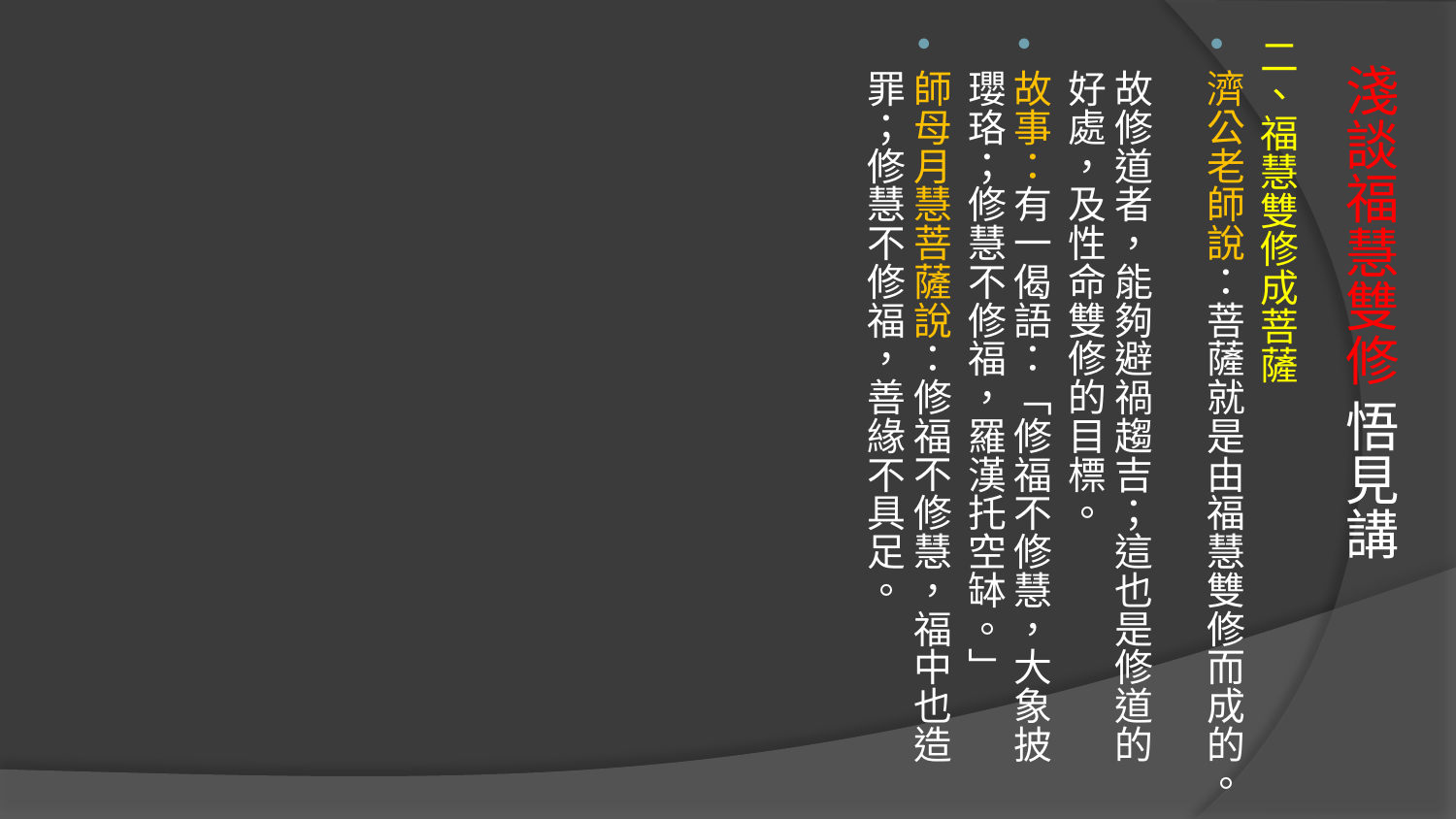

二、福慧雙修成菩薩
濟公老師說：菩薩就是由福慧雙修而成的。
故修道者，能夠避禍趨吉；這也是修道的好處，及性命雙修的目標。
故事：有一偈語：「修福不修慧，大象披瓔珞；修慧不修福，羅漢托空缽。」
師母月慧菩薩說：修福不修慧，福中也造罪；修慧不修福，善緣不具足。

# 淺談福慧雙修 悟見講